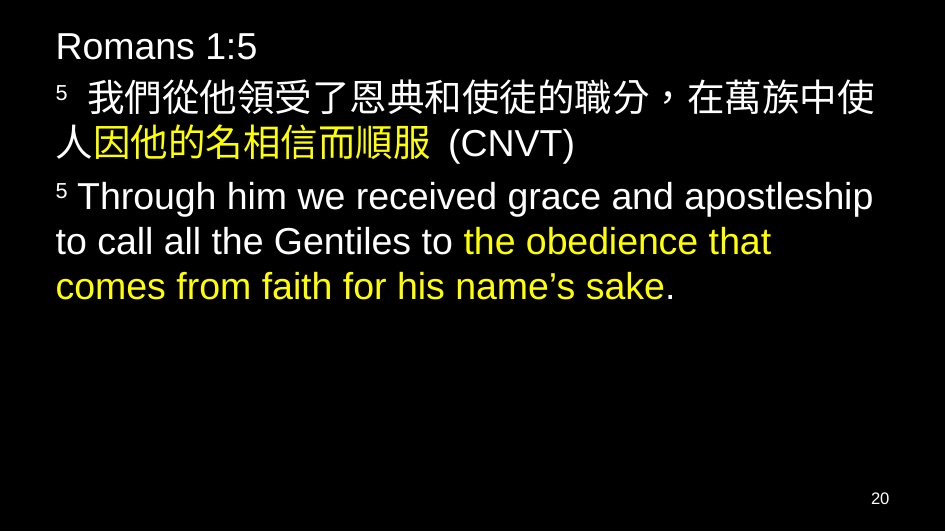

Romans 1:5
5 我們從他領受了恩典和使徒的職分，在萬族中使人因他的名相信而順服 (CNVT)
5 Through him we received grace and apostleship to call all the Gentiles to the obedience that comes from faith for his name’s sake.

20